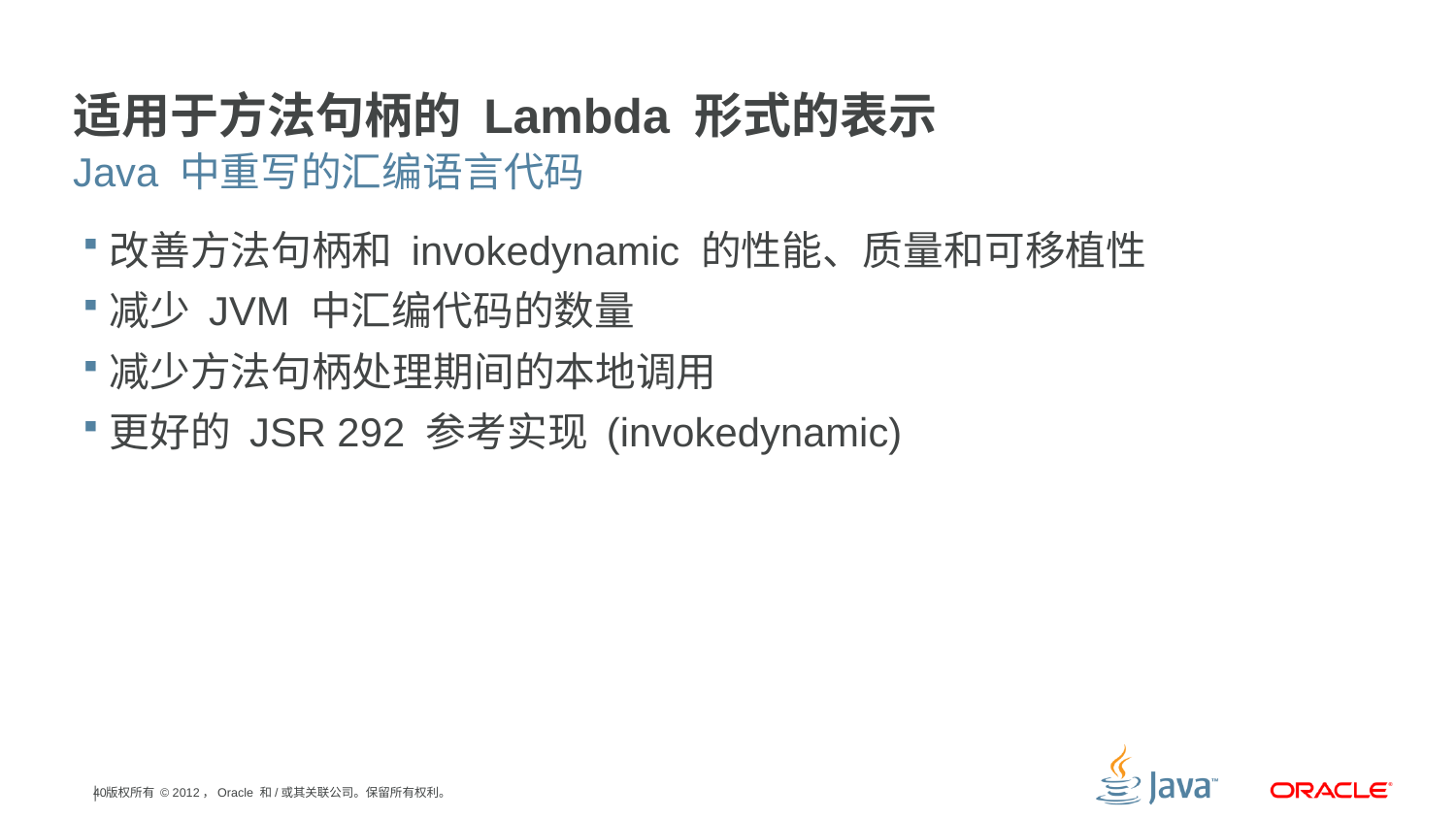

# 适用于方法句柄的 Lambda 形式的表示
Java 中重写的汇编语言代码
改善方法句柄和 invokedynamic 的性能、质量和可移植性
减少 JVM 中汇编代码的数量
减少方法句柄处理期间的本地调用
更好的 JSR 292 参考实现 (invokedynamic)